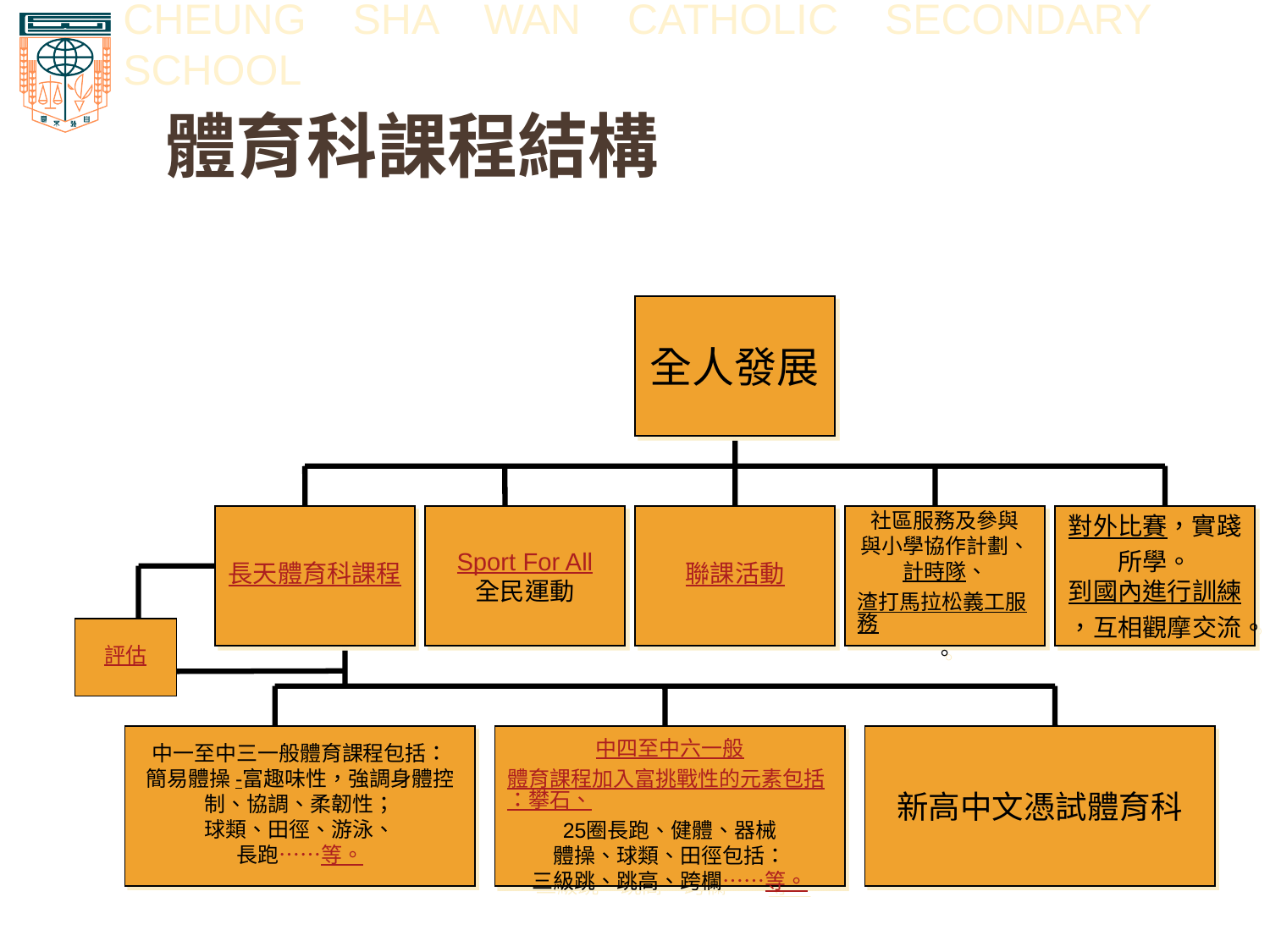

# 體育科課程結構
全人發展

長天體育科課程
Sport For All
全民運動
聯課活動
社區服務及參與
與小學協作計劃、
計時隊、渣打馬拉松義工服務。
對外比賽，實踐所學。到國內進行訓練，互相觀摩交流。

評估

中一至中三一般體育課程包括：
簡易體操-富趣味性，強調身體控制、協調、柔韌性；
球類、田徑、游泳、
長跑……等。
中四至中六一般體育課程加入富挑戰性的元素包括：攀石、
25圈長跑、健體、器械
體操、球類、田徑包括：
三級跳、跳高、跨欄……等。
新高中文憑試體育科